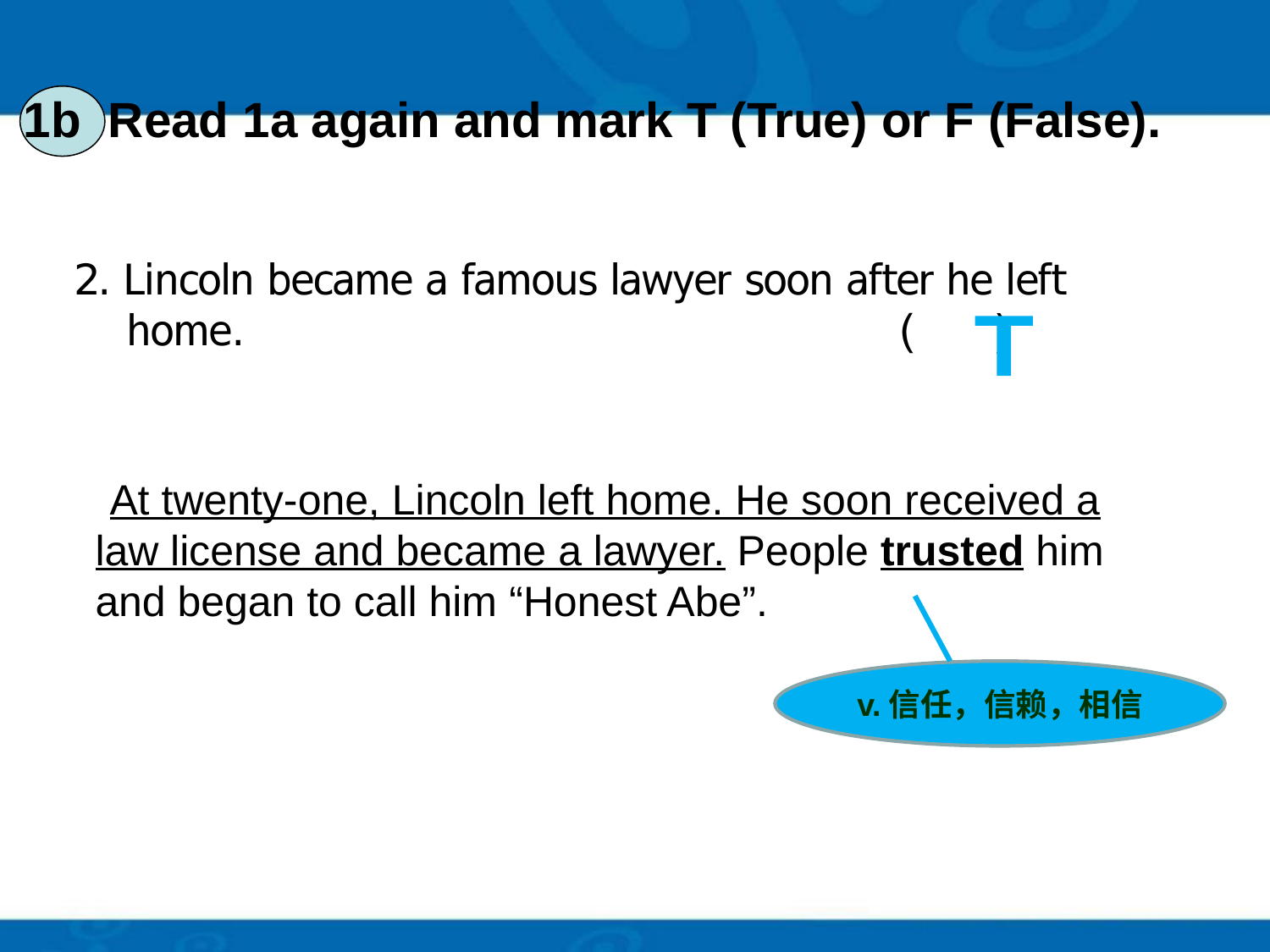

# 1b  Read 1a again and mark T (True) or F (False).

2. Lincoln became a famous lawyer soon after he left
    home.                                                  (      )
T
       At twenty-one, Lincoln left home. He soon received a law license and became a lawyer. People trusted him and began to call him “Honest Abe”.
v.信任，信赖，相信